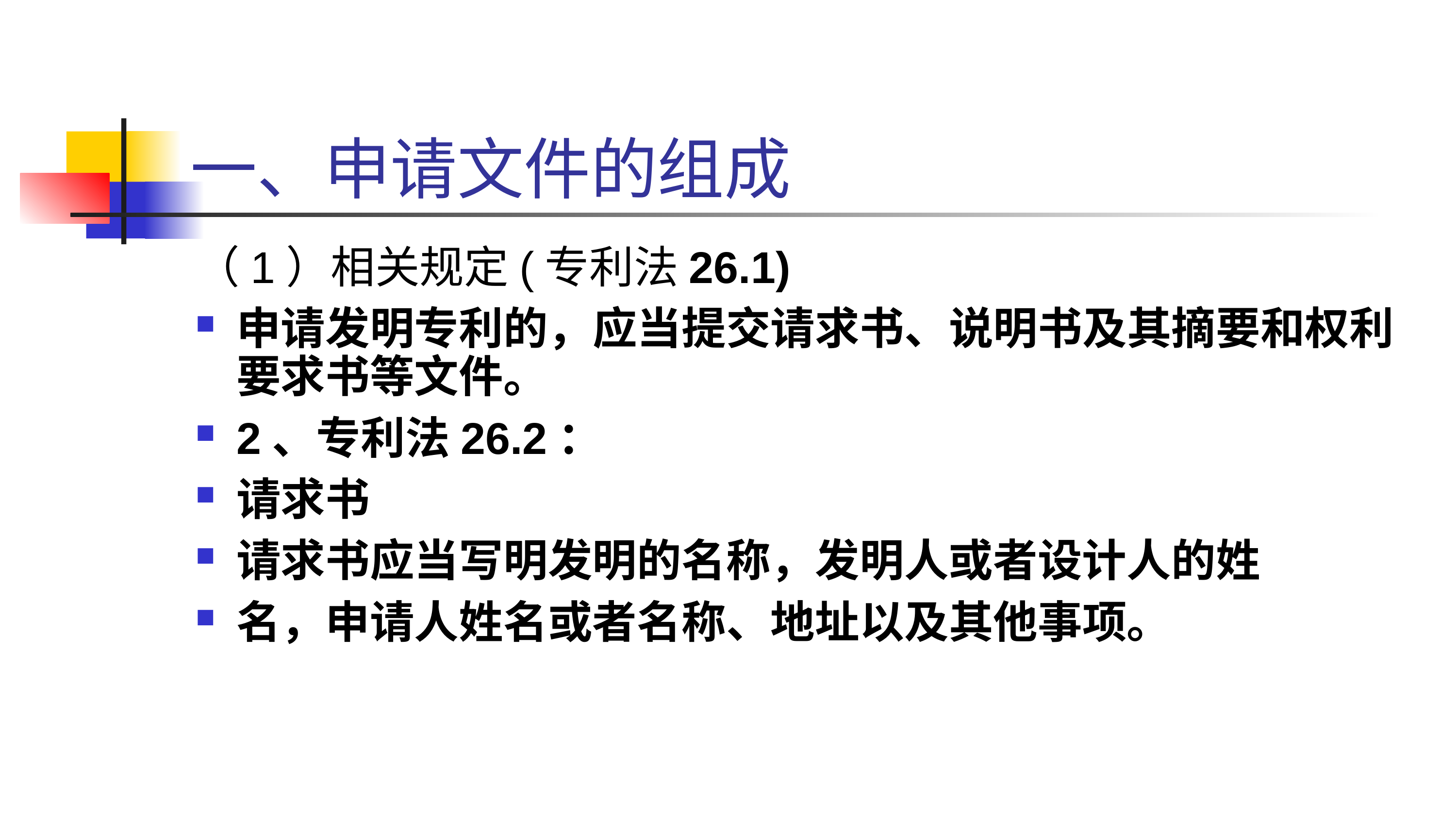

# 一、申请文件的组成
（1）相关规定(专利法26.1)
申请发明专利的，应当提交请求书、说明书及其摘要和权利要求书等文件。
2、专利法26.2：
请求书
请求书应当写明发明的名称，发明人或者设计人的姓
名，申请人姓名或者名称、地址以及其他事项。